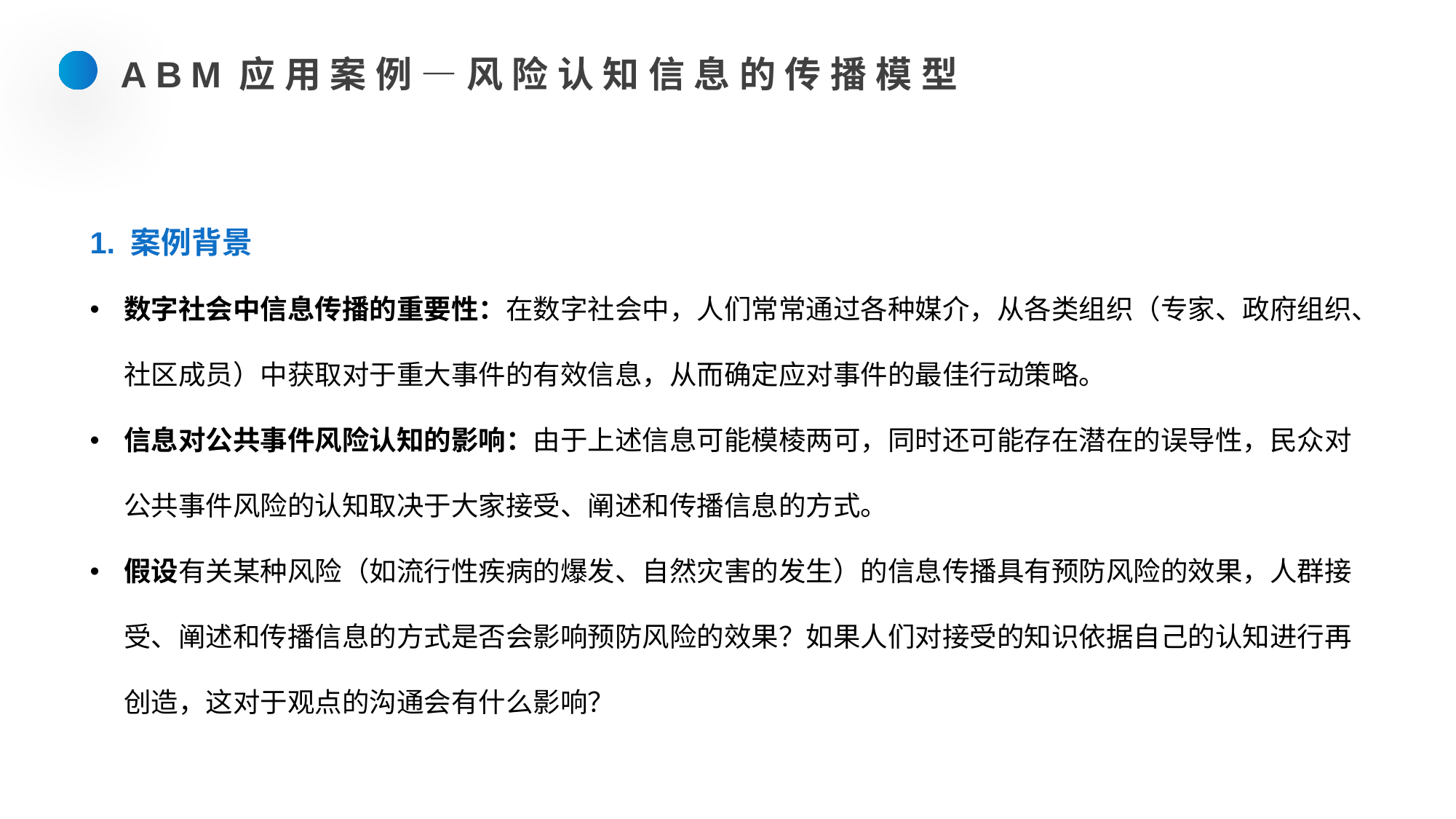

ABM应用案例—风险认知信息的传播模型

1. 案例背景
数字社会中信息传播的重要性：在数字社会中，人们常常通过各种媒介，从各类组织（专家、政府组织、社区成员）中获取对于重大事件的有效信息，从而确定应对事件的最佳行动策略。
信息对公共事件风险认知的影响：由于上述信息可能模棱两可，同时还可能存在潜在的误导性，民众对公共事件风险的认知取决于大家接受、阐述和传播信息的方式。
假设有关某种风险（如流行性疾病的爆发、自然灾害的发生）的信息传播具有预防风险的效果，人群接受、阐述和传播信息的方式是否会影响预防风险的效果？如果人们对接受的知识依据自己的认知进行再创造，这对于观点的沟通会有什么影响？
Learn More